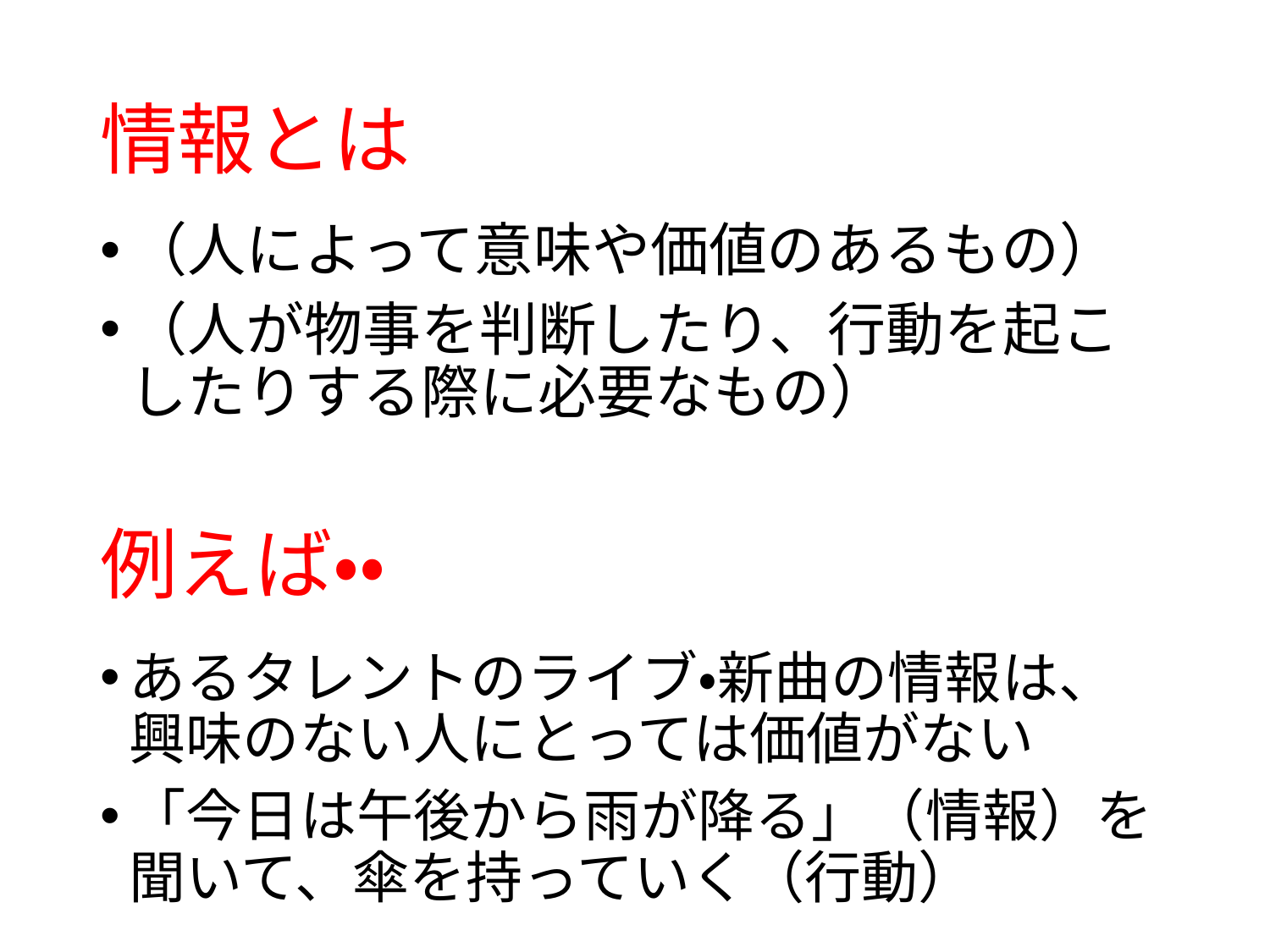

# 情報とは
（人によって意味や価値のあるもの）
（人が物事を判断したり、行動を起こしたりする際に必要なもの）
例えば・・
あるタレントのライブ・新曲の情報は、興味のない人にとっては価値がない
「今日は午後から雨が降る」（情報）を聞いて、傘を持っていく（行動）